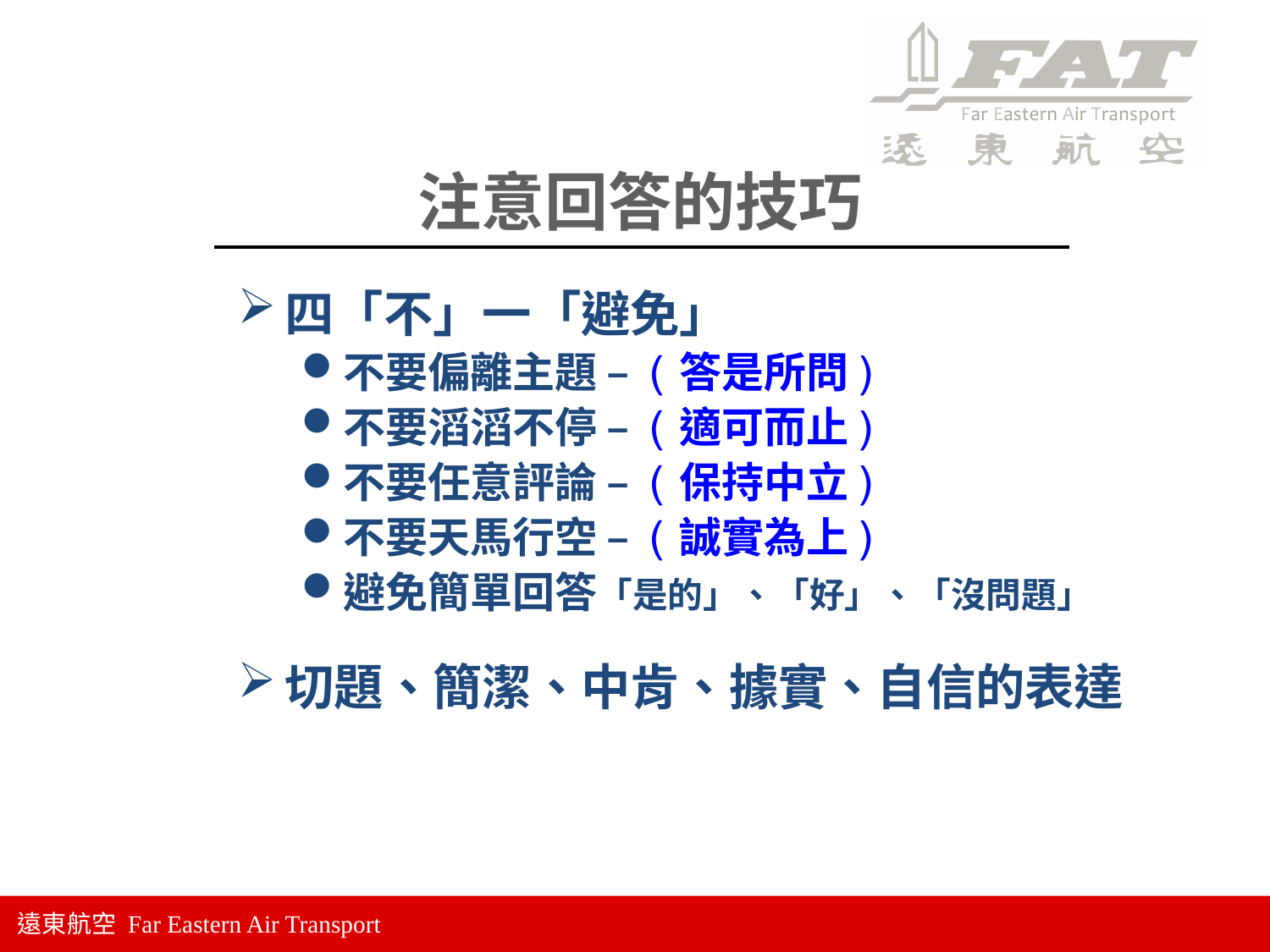

注意回答的技巧

四「不」一「避免」
不要偏離主題 – (答是所問)
不要滔滔不停 – (適可而止)
不要任意評論 – (保持中立)
不要天馬行空 – (誠實為上)
避免簡單回答「是的」、「好」、「沒問題」
切題、簡潔、中肯、據實、自信的表達